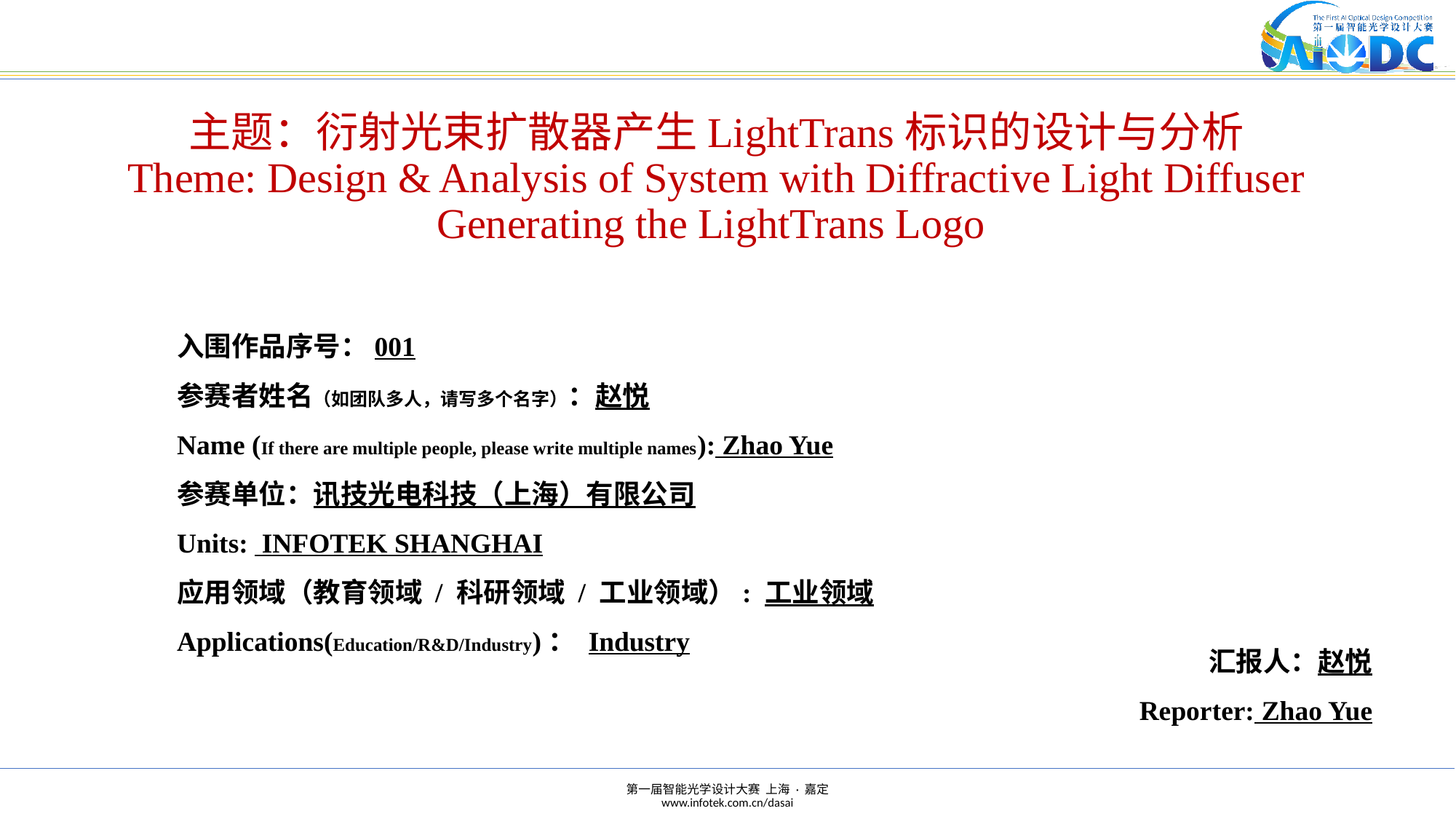

# 主题：衍射光束扩散器产生LightTrans标识的设计与分析 Theme: Design & Analysis of System with Diffractive Light Diffuser Generating the LightTrans Logo
入围作品序号：001
参赛者姓名（如团队多人，请写多个名字）：赵悦
Name (If there are multiple people, please write multiple names): Zhao Yue
参赛单位：讯技光电科技（上海）有限公司
Units:  INFOTEK SHANGHAI
应用领域（教育领域 / 科研领域 / 工业领域）: 工业领域
Applications(Education/R&D/Industry)： Industry
汇报人：赵悦
Reporter: Zhao Yue